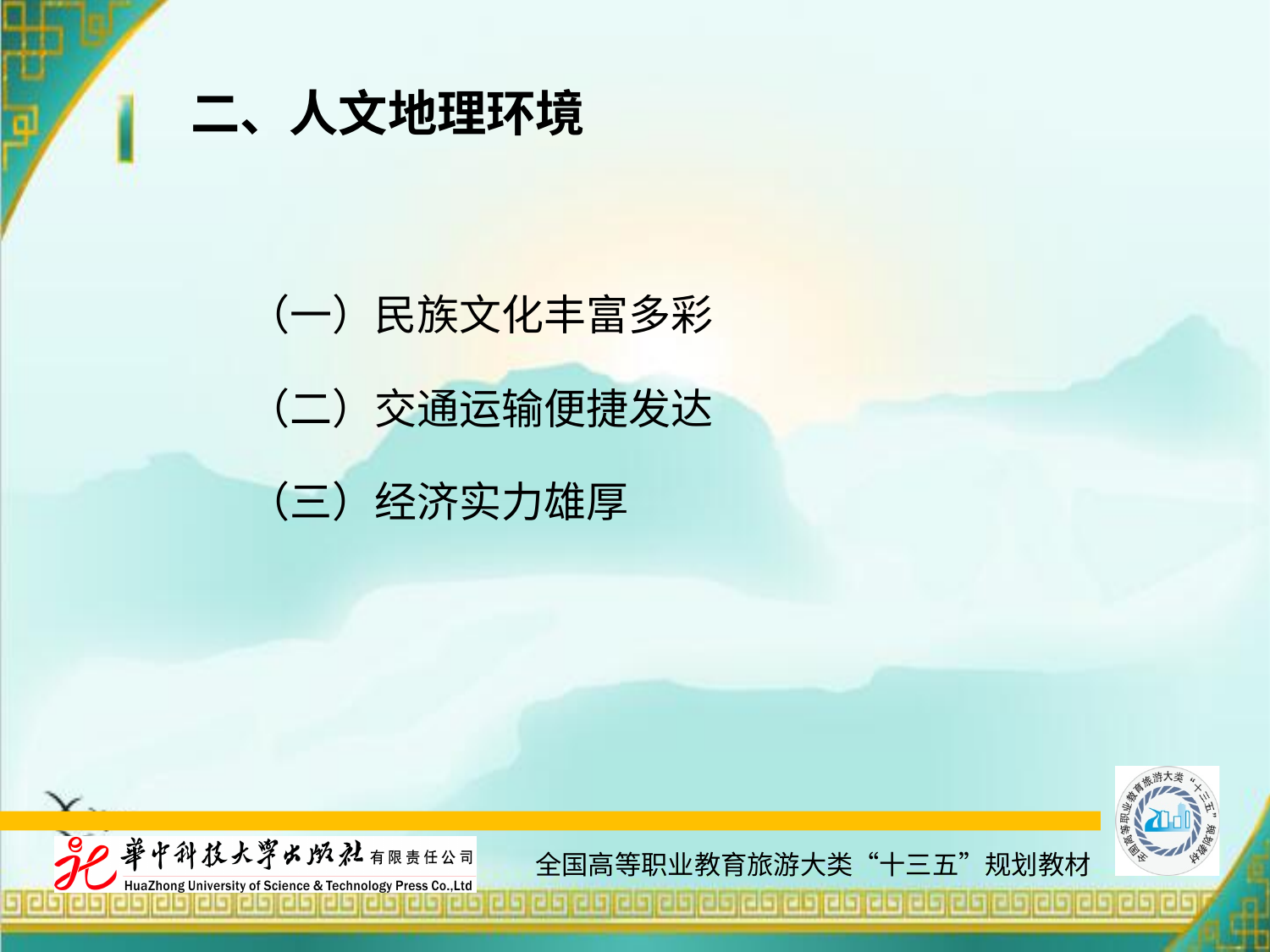

二、人文地理环境
（一）民族文化丰富多彩
（二）交通运输便捷发达
（三）经济实力雄厚